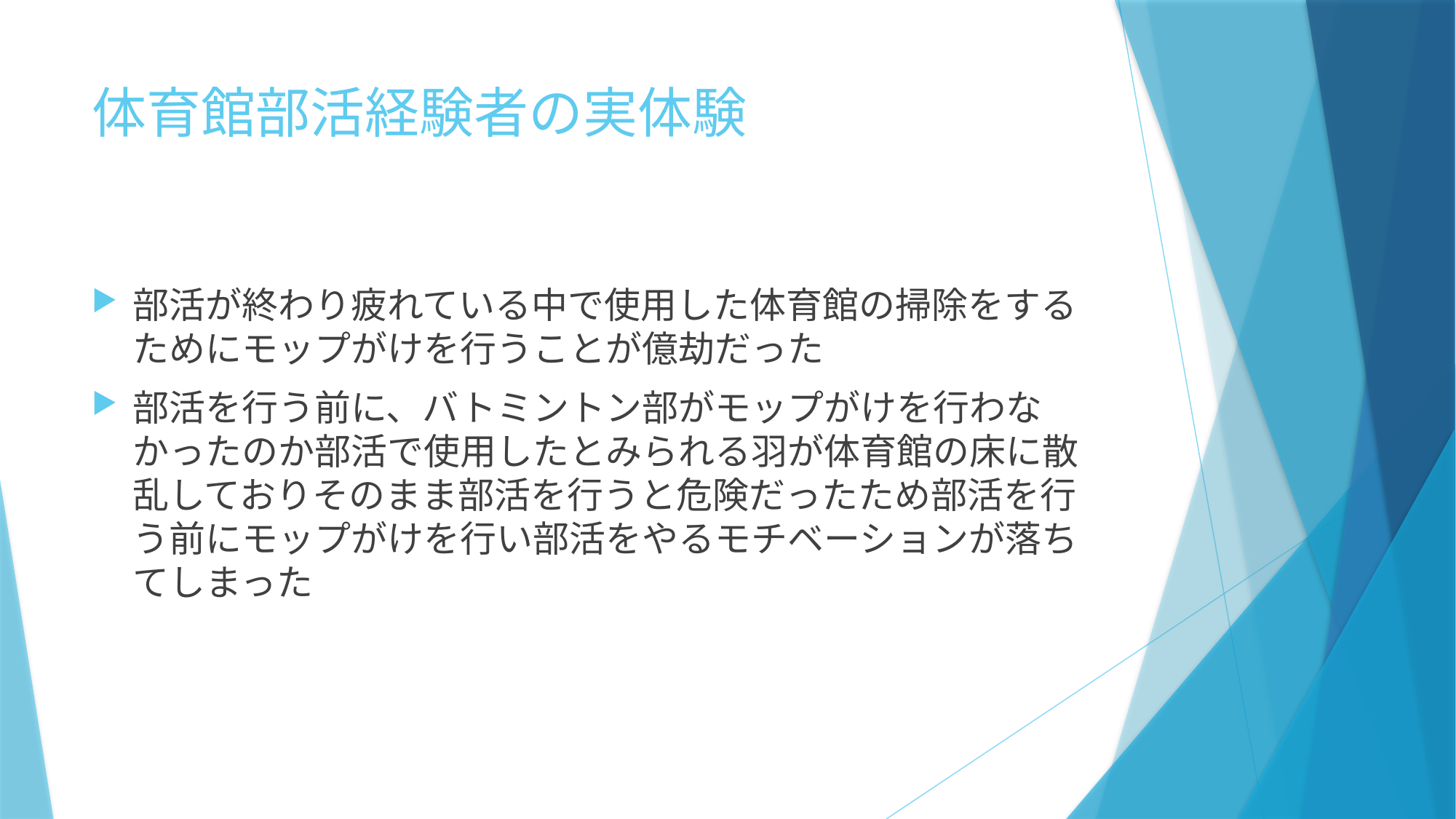

# 体育館部活経験者の実体験
部活が終わり疲れている中で使用した体育館の掃除をするためにモップがけを行うことが億劫だった
部活を行う前に、バトミントン部がモップがけを行わなかったのか部活で使用したとみられる羽が体育館の床に散乱しておりそのまま部活を行うと危険だったため部活を行う前にモップがけを行い部活をやるモチベーションが落ちてしまった